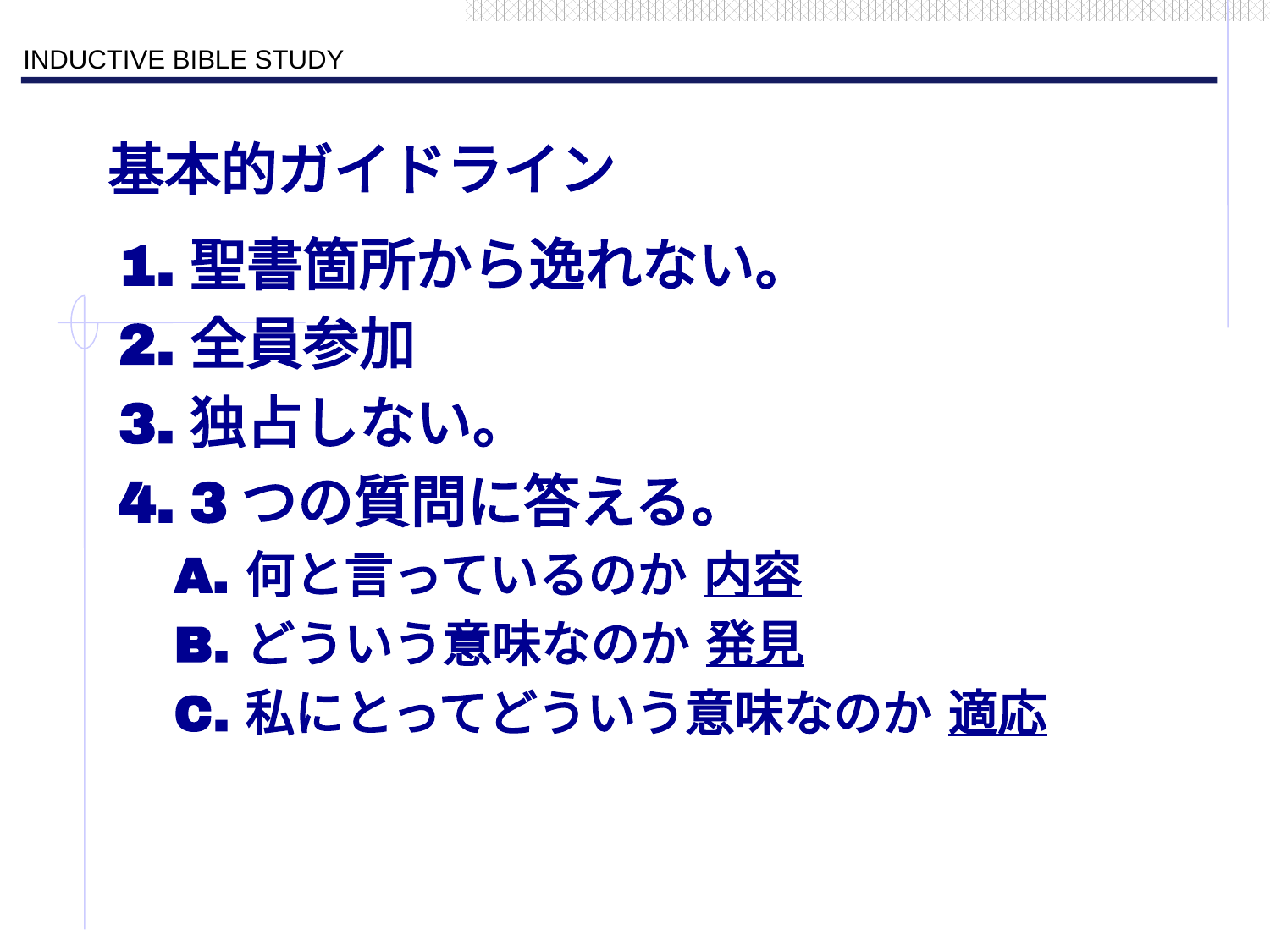

# 基本的ガイドライン
聖書箇所から逸れない。
全員参加
独占しない。
3つの質問に答える。
何と言っているのか 内容
どういう意味なのか 発見
私にとってどういう意味なのか 適応